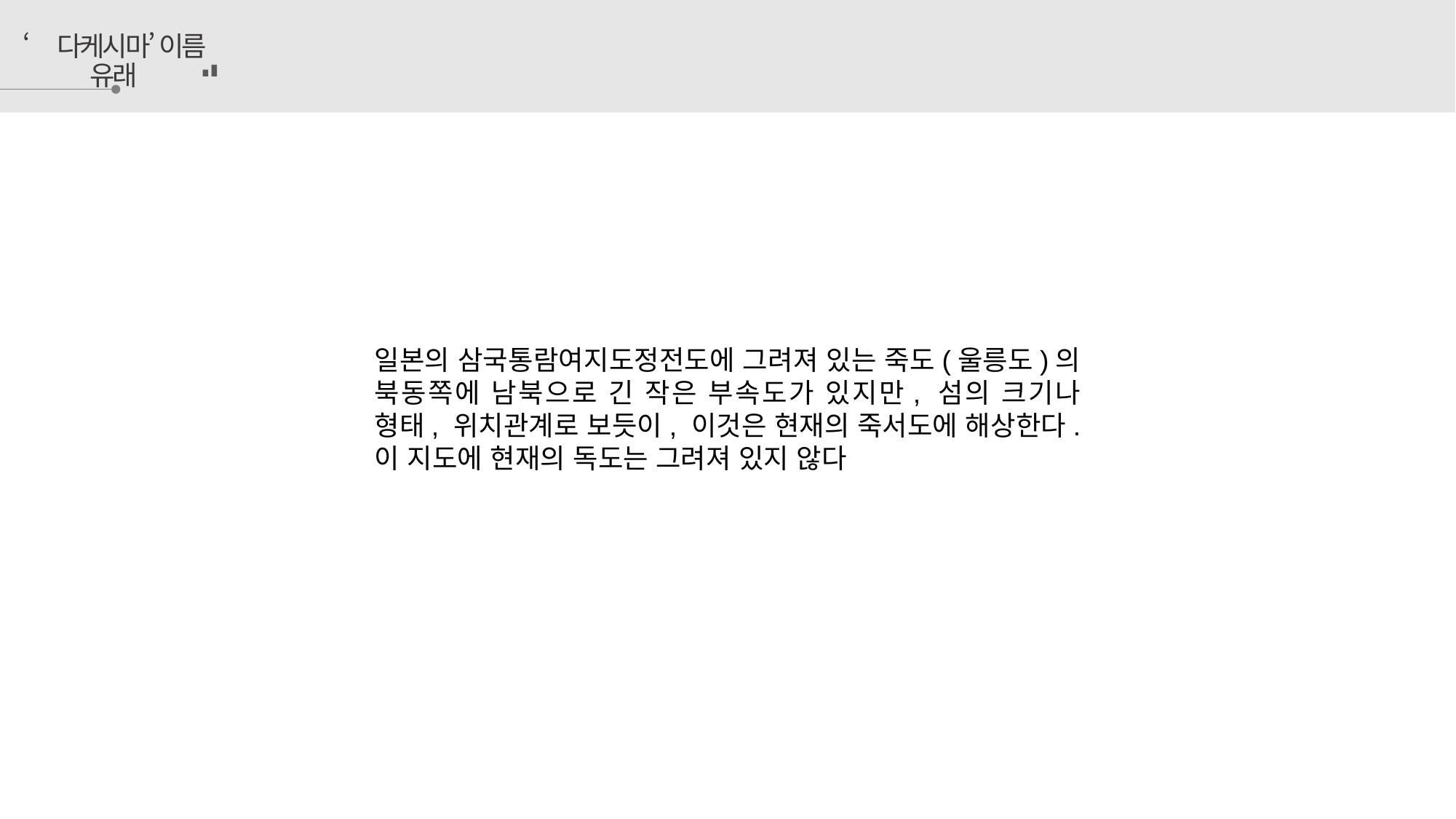

‘다케시마’ 이름 유래
일본의 삼국통람여지도정전도에 그려져 있는 죽도(울릉도)의 북동쪽에 남북으로 긴 작은 부속도가 있지만, 섬의 크기나 형태, 위치관계로 보듯이, 이것은 현재의 죽서도에 해상한다. 이 지도에 현재의 독도는 그려져 있지 않다